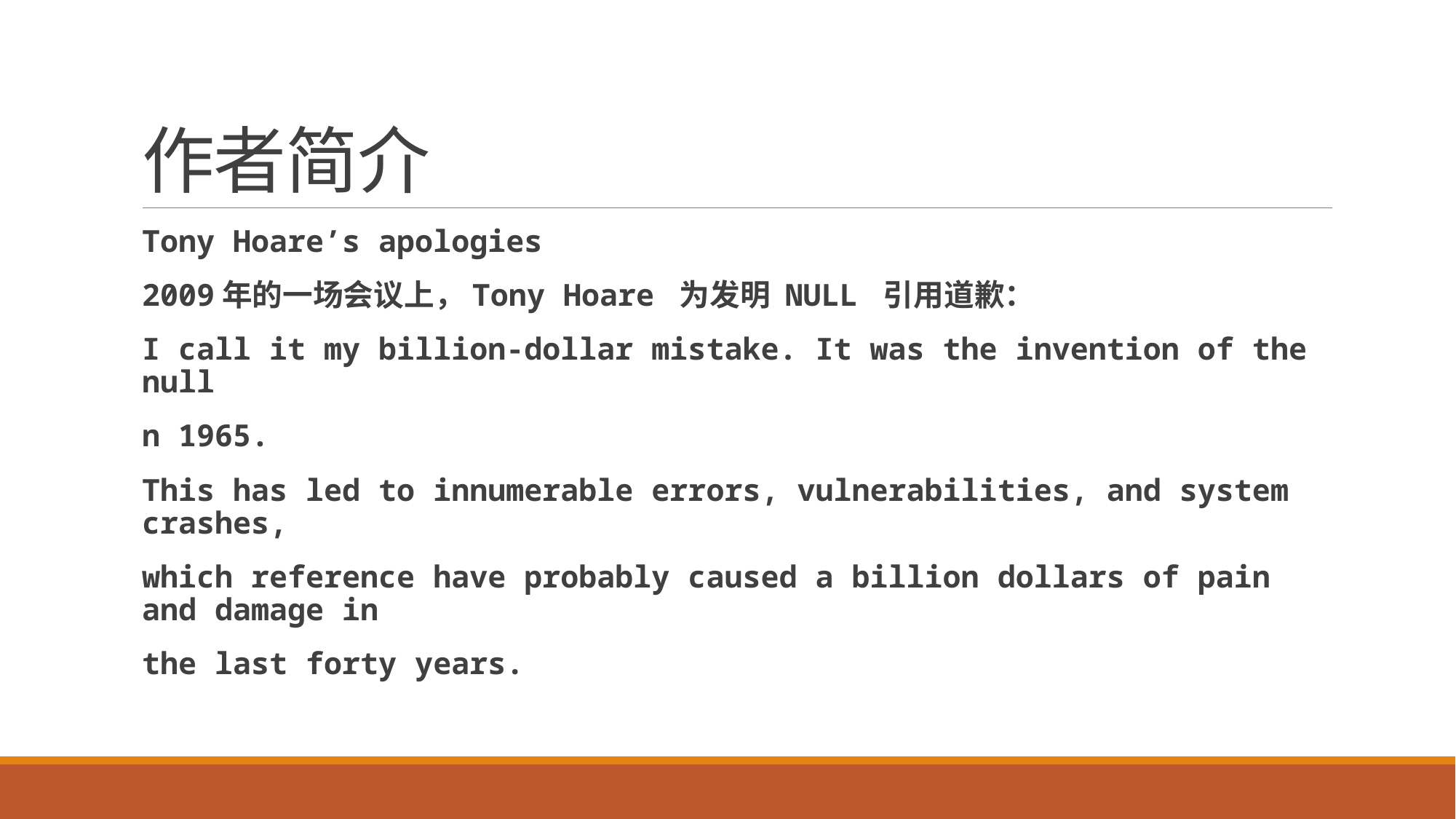

# 作者简介
Tony Hoare’s apologies
2009年的一场会议上，Tony Hoare 为发明 NULL 引用道歉：
I call it my billion-dollar mistake. It was the invention of the null
n 1965.
This has led to innumerable errors, vulnerabilities, and system crashes,
which reference have probably caused a billion dollars of pain and damage in
the last forty years.